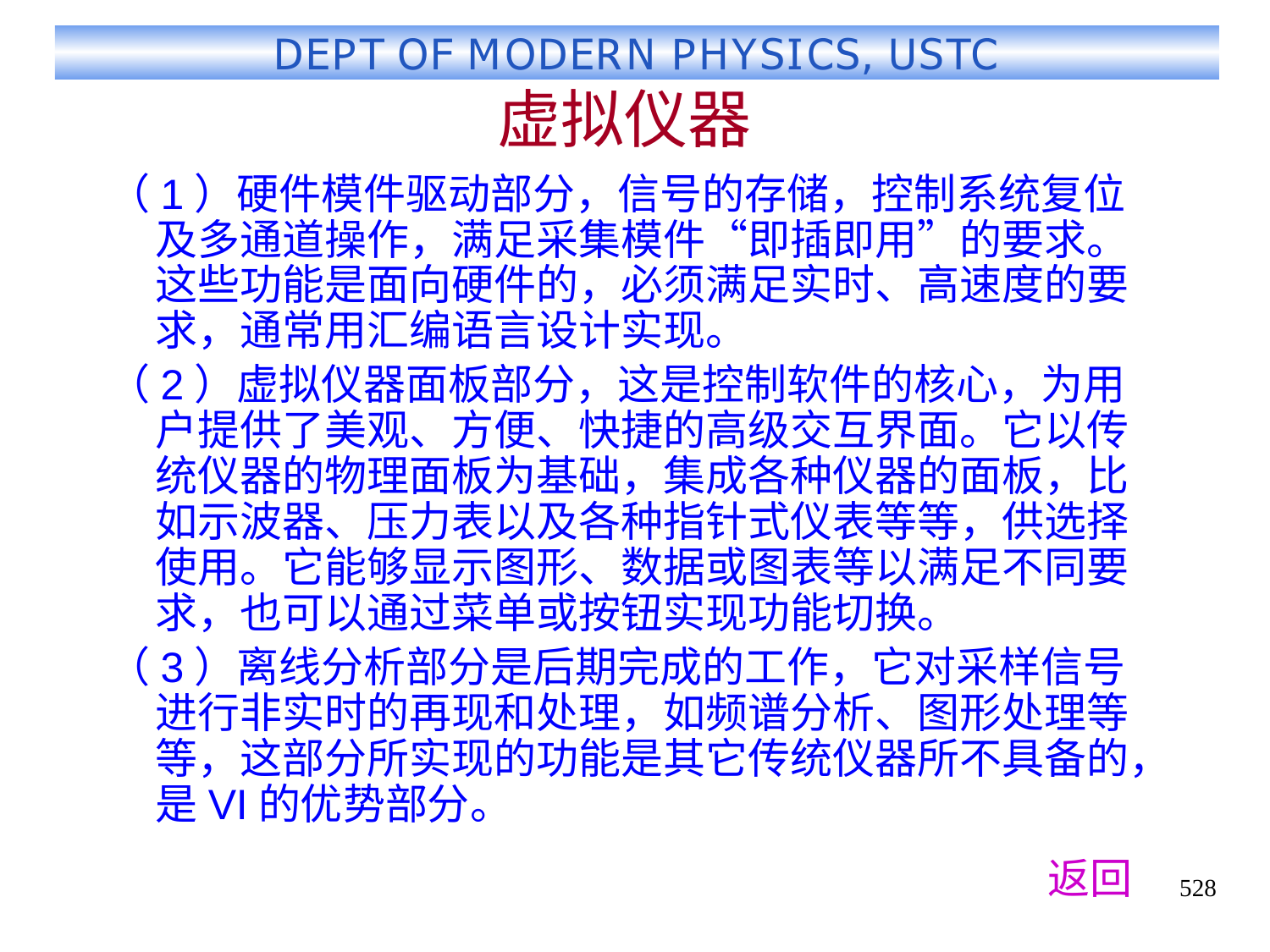

# 虚拟仪器
（1）硬件模件驱动部分，信号的存储，控制系统复位及多通道操作，满足采集模件“即插即用”的要求。这些功能是面向硬件的，必须满足实时、高速度的要求，通常用汇编语言设计实现。
（2）虚拟仪器面板部分，这是控制软件的核心，为用户提供了美观、方便、快捷的高级交互界面。它以传统仪器的物理面板为基础，集成各种仪器的面板，比如示波器、压力表以及各种指针式仪表等等，供选择使用。它能够显示图形、数据或图表等以满足不同要求，也可以通过菜单或按钮实现功能切换。
（3）离线分析部分是后期完成的工作，它对采样信号进行非实时的再现和处理，如频谱分析、图形处理等等，这部分所实现的功能是其它传统仪器所不具备的，是VI的优势部分。
返回
528